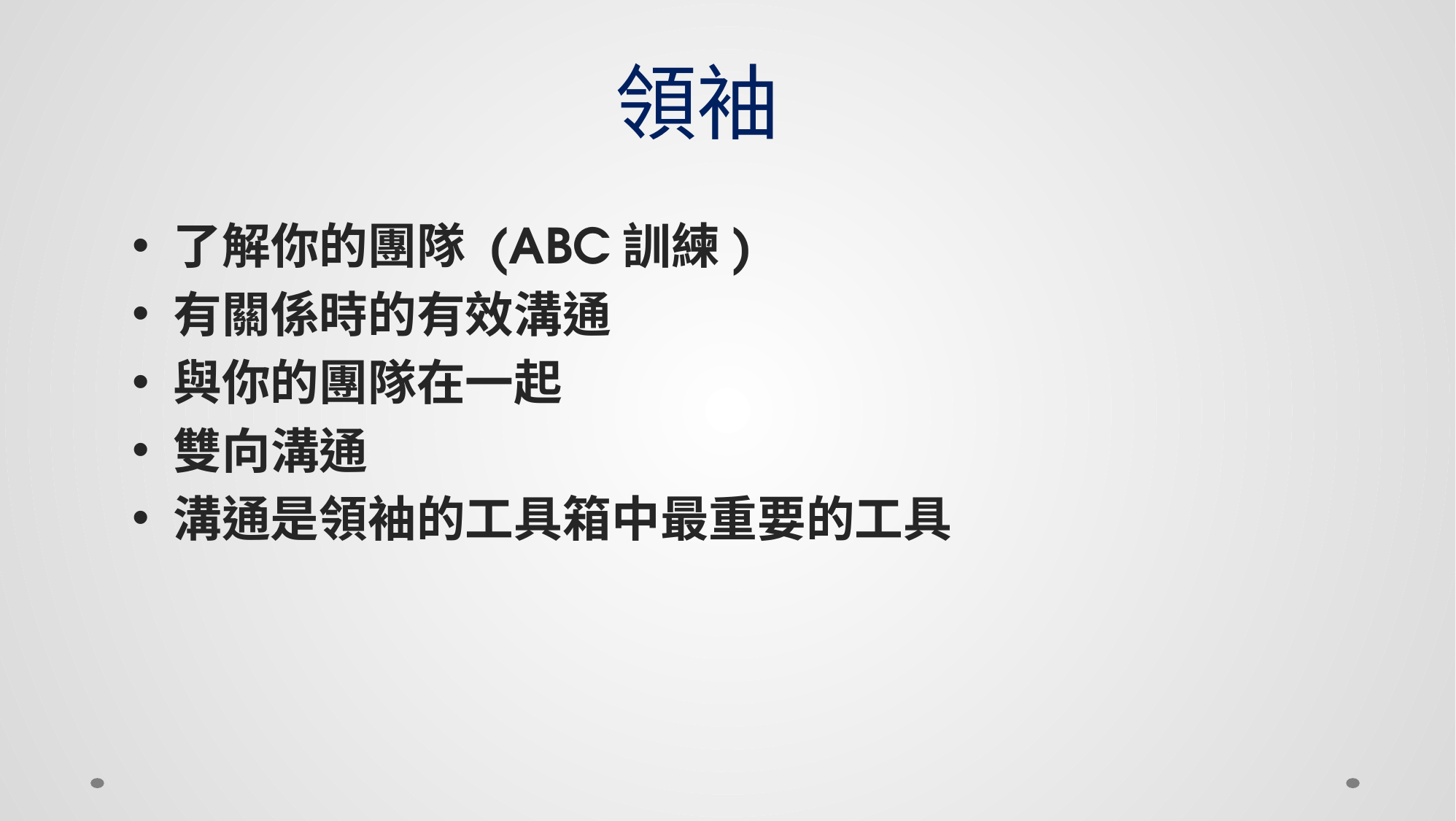

# 領袖
了解你的團隊 (ABC訓練)
有關係時的有效溝通
與你的團隊在一起
雙向溝通
溝通是領袖的工具箱中最重要的工具